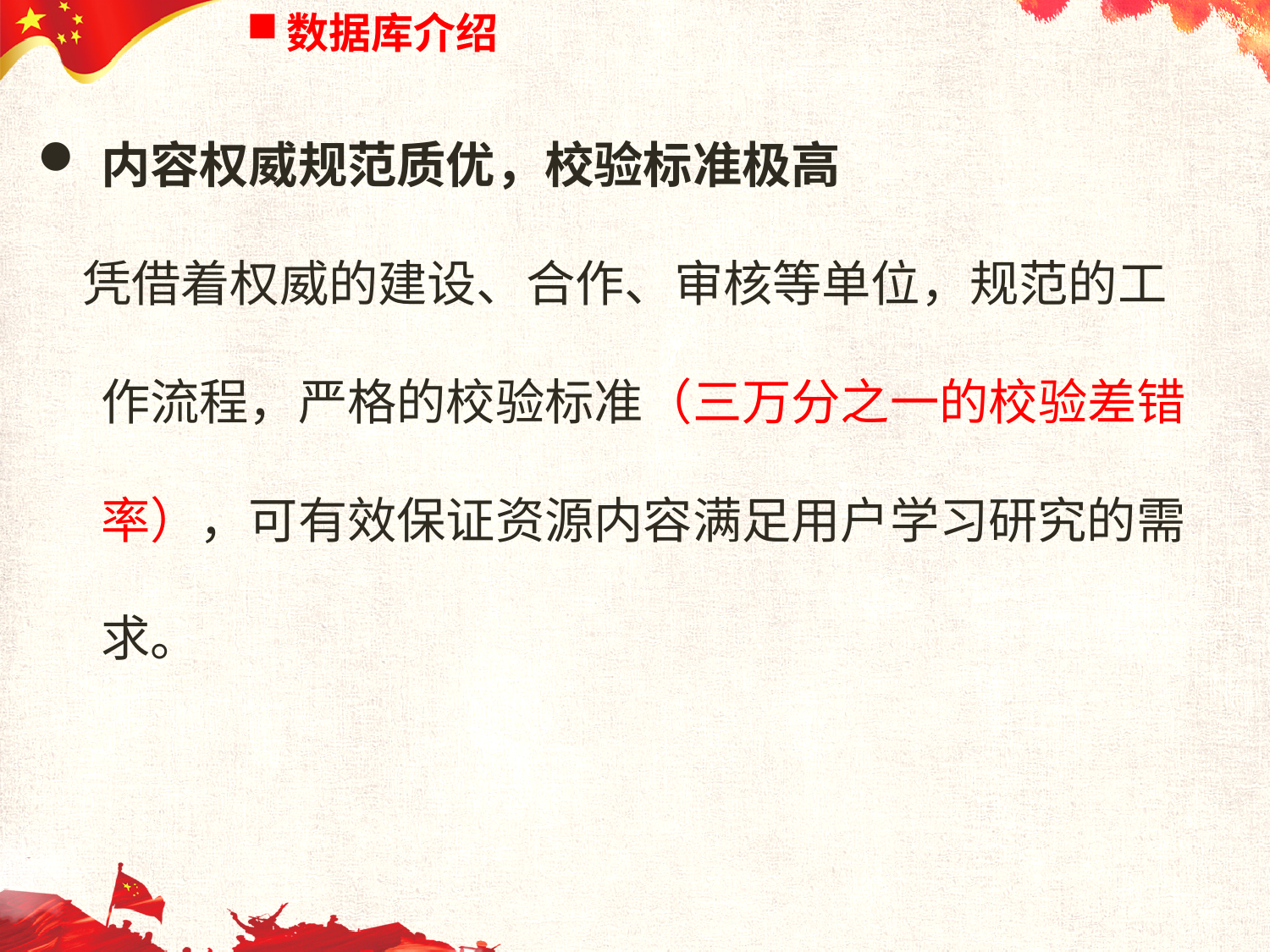

数据库介绍
内容权威规范质优，校验标准极高
   凭借着权威的建设、合作、审核等单位，规范的工作流程，严格的校验标准（三万分之一的校验差错率），可有效保证资源内容满足用户学习研究的需求。